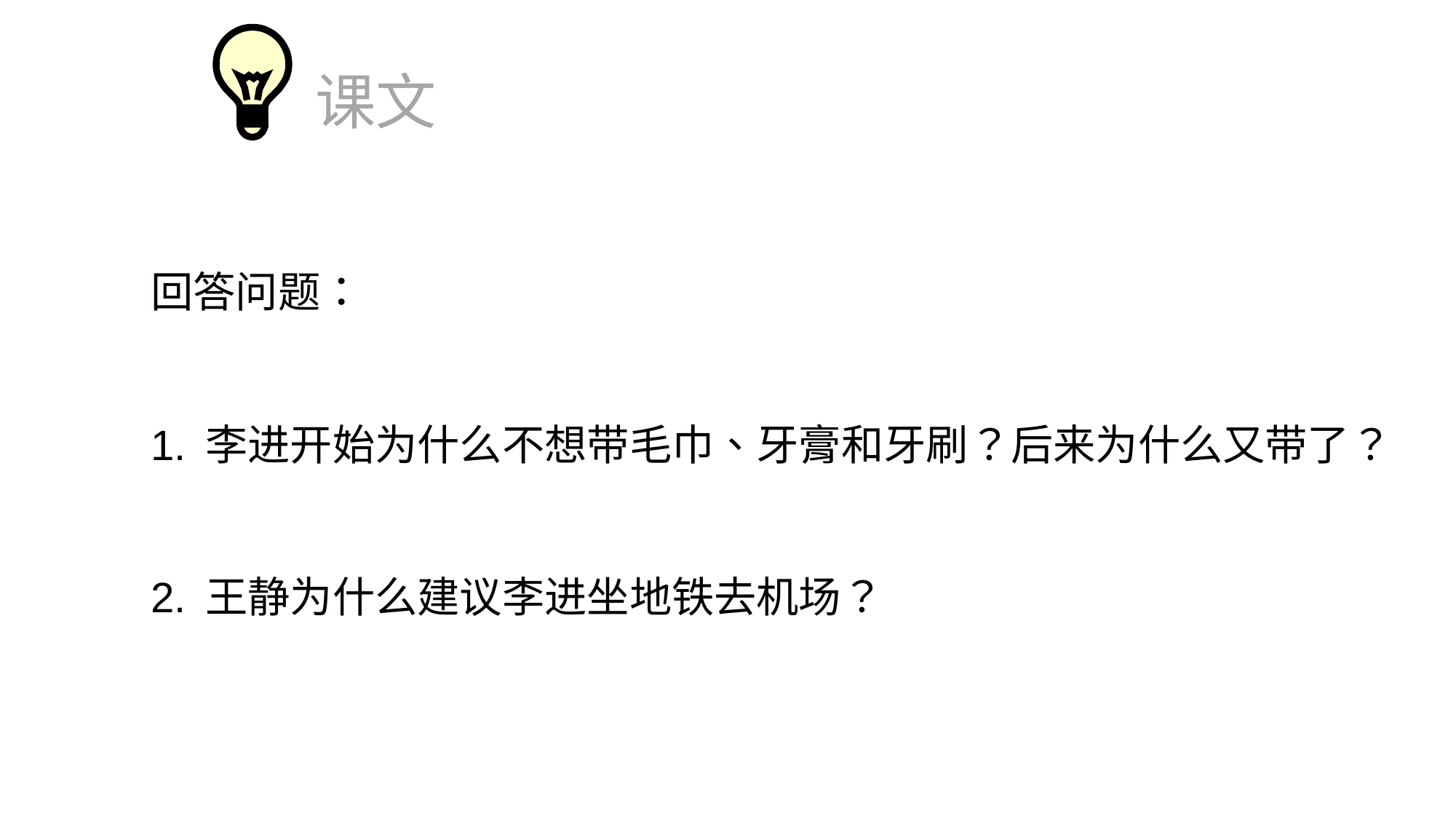

课文
回答问题：

李进开始为什么不想带毛巾、牙膏和牙刷？后来为什么又带了？

王静为什么建议李进坐地铁去机场？